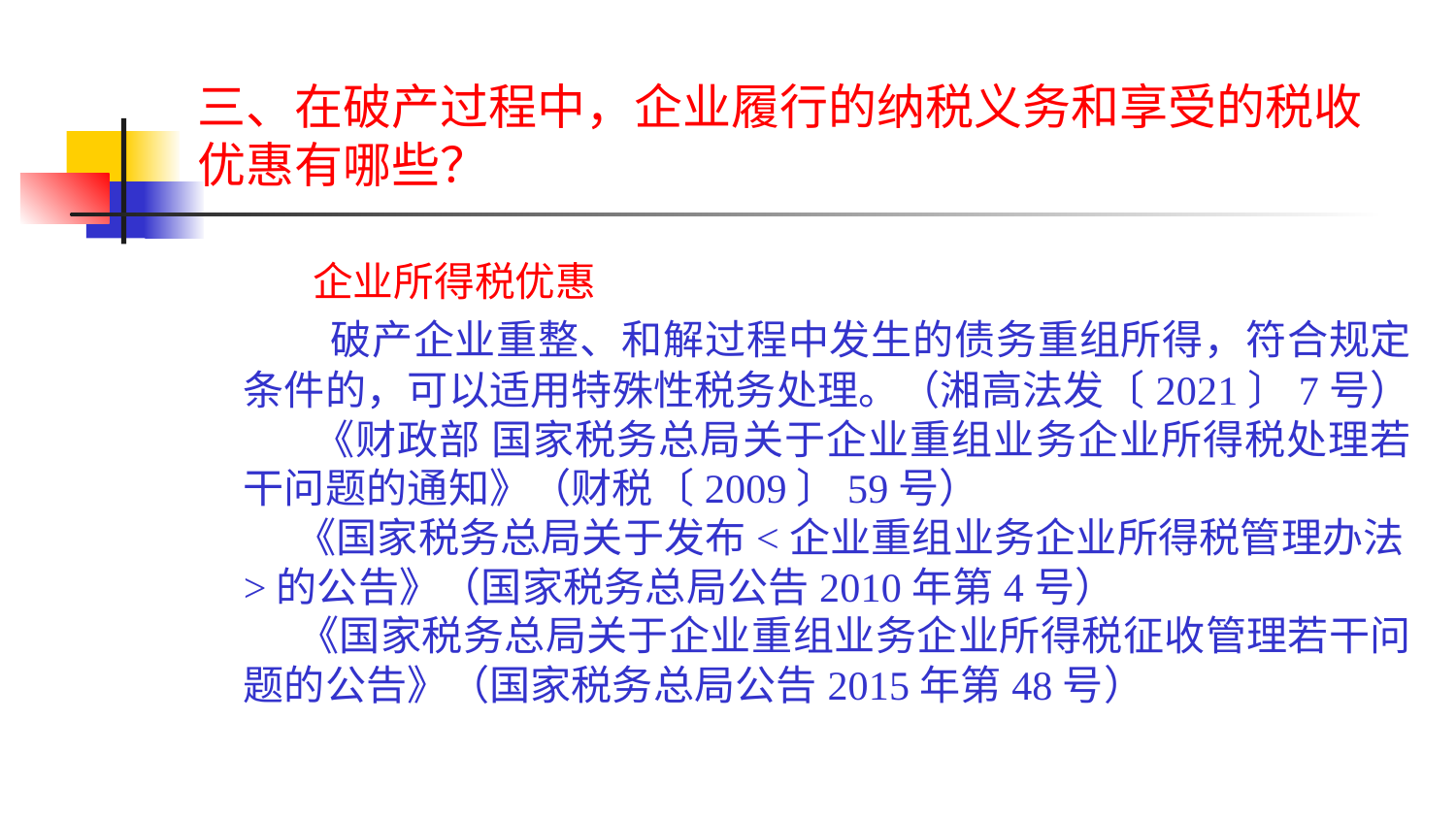

# 三、在破产过程中，企业履行的纳税义务和享受的税收优惠有哪些？
         企业所得税优惠
          破产企业重整、和解过程中发生的债务重组所得，符合规定条件的，可以适用特殊性税务处理。（湘高法发〔2021〕7号）
          《财政部 国家税务总局关于企业重组业务企业所得税处理若干问题的通知》（财税〔2009〕59号）
         《国家税务总局关于发布<企业重组业务企业所得税管理办法>的公告》（国家税务总局公告2010年第4号）
         《国家税务总局关于企业重组业务企业所得税征收管理若干问题的公告》（国家税务总局公告2015年第48号）